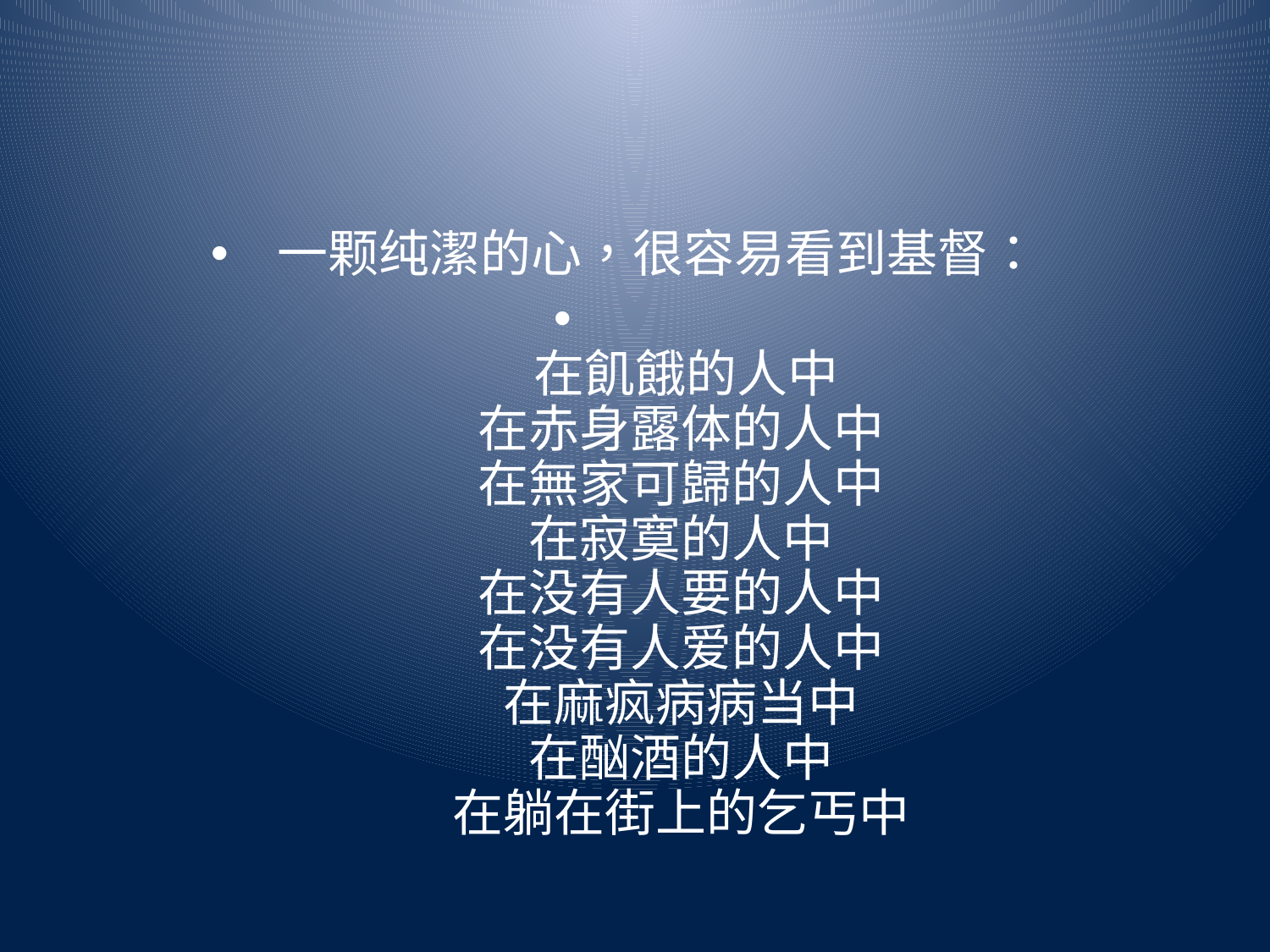

#
一颗纯潔的心，很容易看到基督：
    在飢餓的人中
    在赤身露体的人中
    在無家可歸的人中
    在寂寞的人中
    在没有人要的人中
    在没有人爱的人中
    在麻疯病病当中
    在酗酒的人中
    在躺在街上的乞丐中